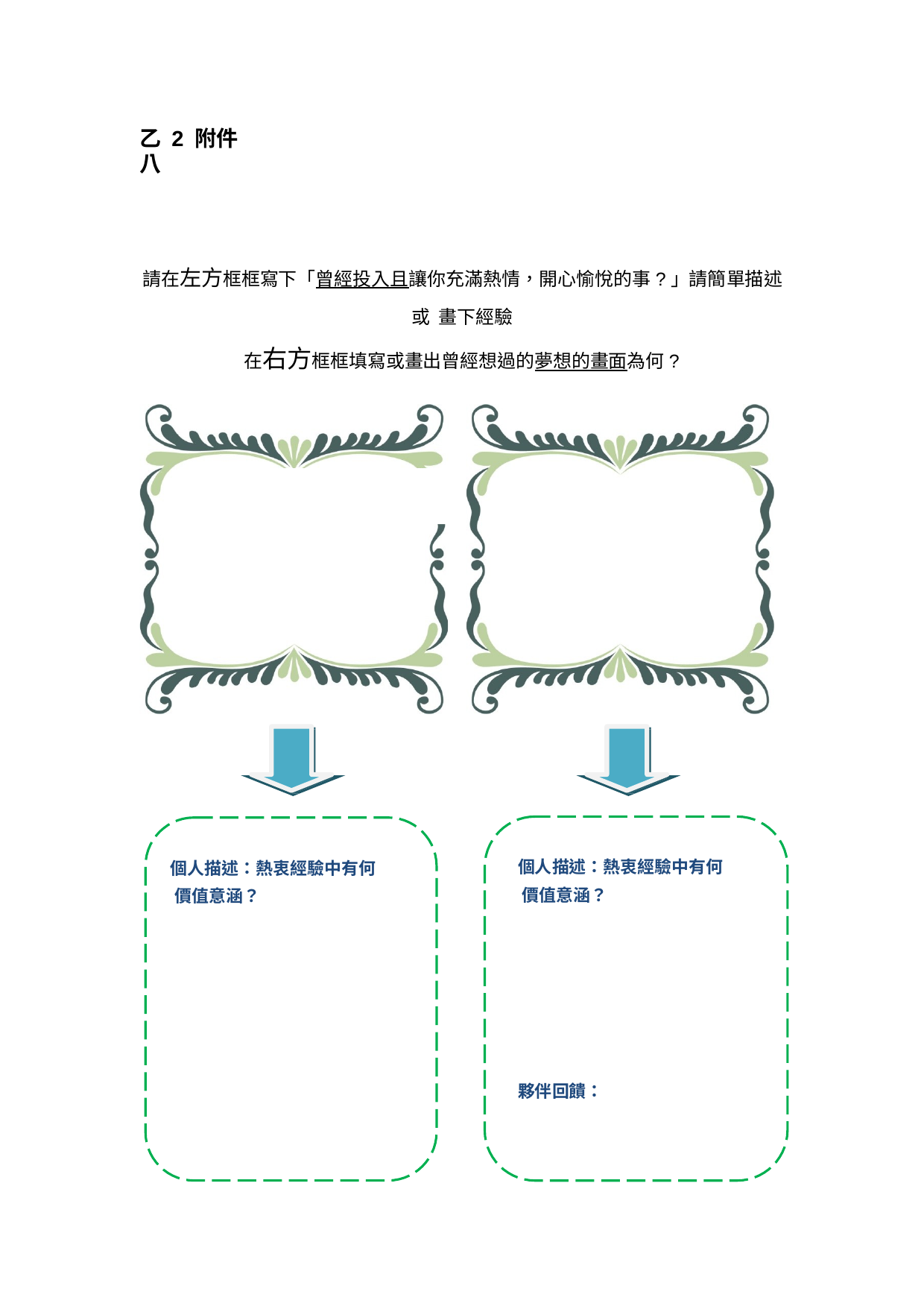

乙 2 附件八
請在左方框框寫下「曾經投入且讓你充滿熱情，開心愉悅的事?」請簡單描述或  畫下經驗
在右方框框填寫或畫出曾經想過的夢想的畫面為何?

個人描述：熱衷經驗中有何  價值意涵？
個人描述：熱衷經驗中有何  價值意涵？
夥伴回饋：